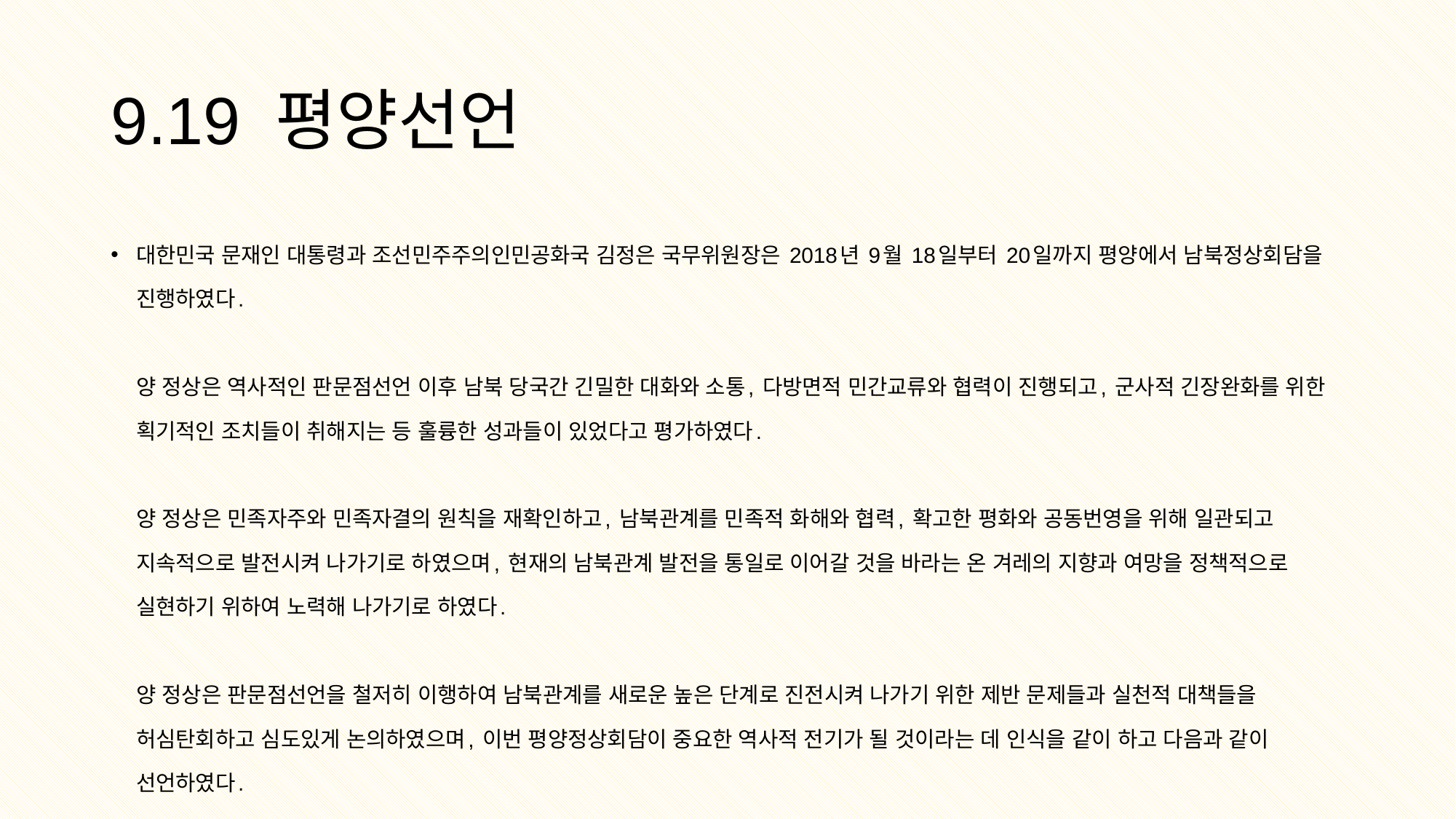

# 9.19 평양선언
대한민국 문재인 대통령과 조선민주주의인민공화국 김정은 국무위원장은 2018년 9월 18일부터 20일까지 평양에서 남북정상회담을 진행하였다. 
양 정상은 역사적인 판문점선언 이후 남북 당국간 긴밀한 대화와 소통, 다방면적 민간교류와 협력이 진행되고, 군사적 긴장완화를 위한 획기적인 조치들이 취해지는 등 훌륭한 성과들이 있었다고 평가하였다. 
양 정상은 민족자주와 민족자결의 원칙을 재확인하고, 남북관계를 민족적 화해와 협력, 확고한 평화와 공동번영을 위해 일관되고 지속적으로 발전시켜 나가기로 하였으며, 현재의 남북관계 발전을 통일로 이어갈 것을 바라는 온 겨레의 지향과 여망을 정책적으로 실현하기 위하여 노력해 나가기로 하였다.  
양 정상은 판문점선언을 철저히 이행하여 남북관계를 새로운 높은 단계로 진전시켜 나가기 위한 제반 문제들과 실천적 대책들을 허심탄회하고 심도있게 논의하였으며, 이번 평양정상회담이 중요한 역사적 전기가 될 것이라는 데 인식을 같이 하고 다음과 같이 선언하였다.